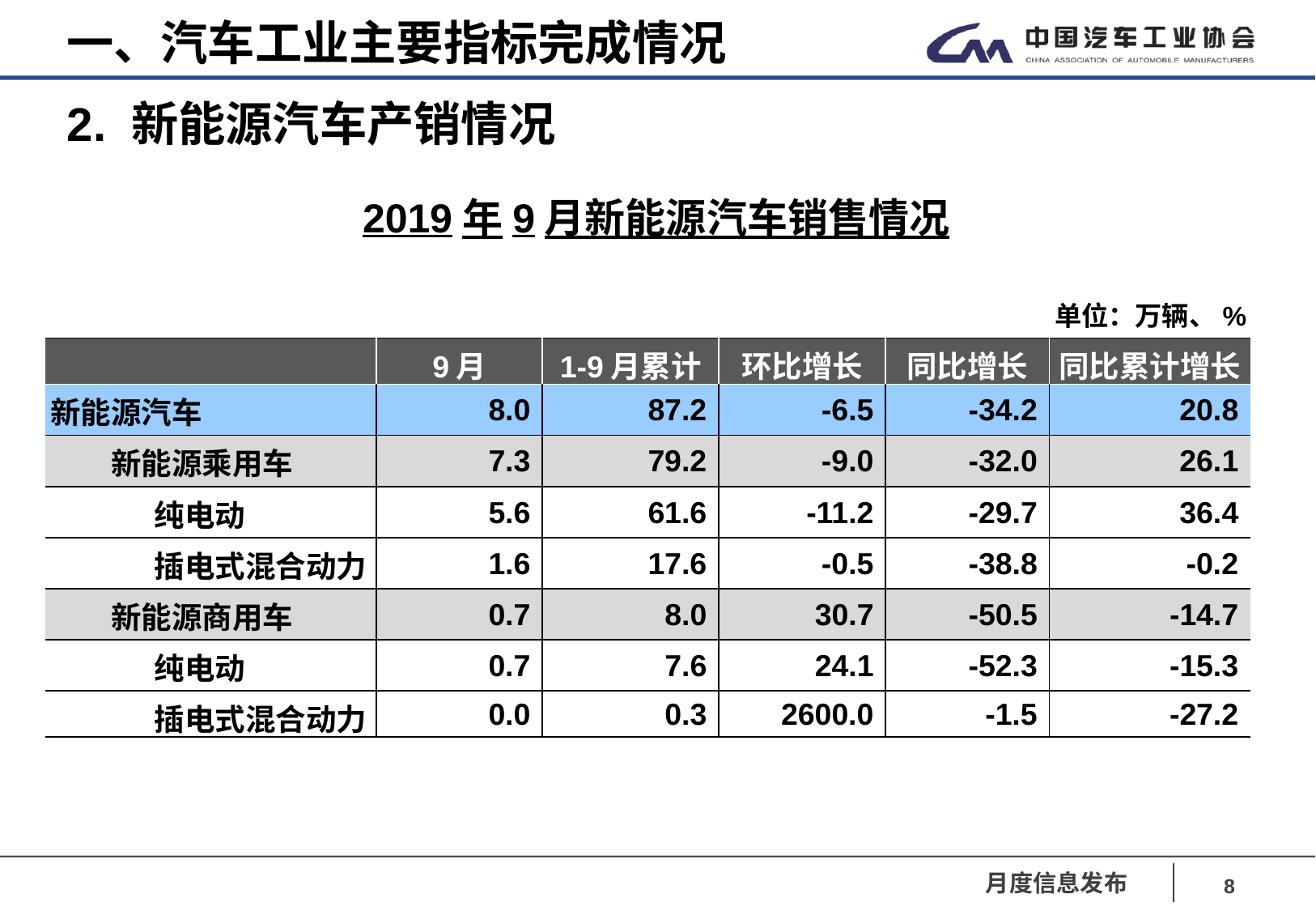

一、汽车工业主要指标完成情况
2. 新能源汽车产销情况
2019年9月新能源汽车销售情况
 单位：万辆、%
|  | 9月 | 1-9月累计 | 环比增长 | 同比增长 | 同比累计增长 |
| --- | --- | --- | --- | --- | --- |
| 新能源汽车 | 8.0 | 87.2 | -6.5 | -34.2 | 20.8 |
| 新能源乘用车 | 7.3 | 79.2 | -9.0 | -32.0 | 26.1 |
| 纯电动 | 5.6 | 61.6 | -11.2 | -29.7 | 36.4 |
| 插电式混合动力 | 1.6 | 17.6 | -0.5 | -38.8 | -0.2 |
| 新能源商用车 | 0.7 | 8.0 | 30.7 | -50.5 | -14.7 |
| 纯电动 | 0.7 | 7.6 | 24.1 | -52.3 | -15.3 |
| 插电式混合动力 | 0.0 | 0.3 | 2600.0 | -1.5 | -27.2 |